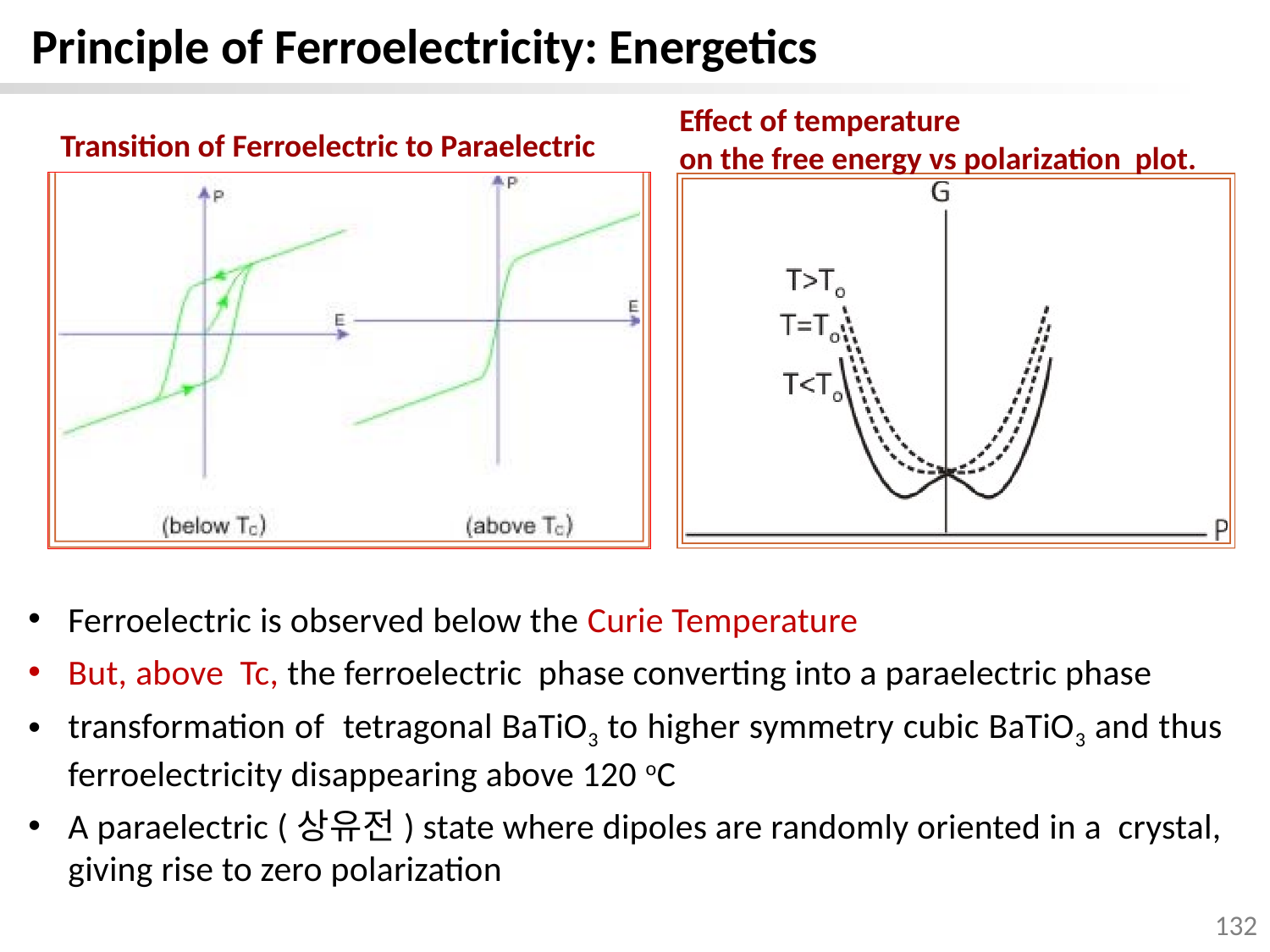

Principle of Ferroelectricity: Energetics

Effect of temperature
on the free energy vs polarization  plot.
Transition of Ferroelectric to Paraelectric

Ferroelectric is observed below the Curie Temperature
But, above  Tc, the ferroelectric  phase converting into a paraelectric phase
transformation of  tetragonal BaTiO3 to higher symmetry cubic BaTiO3 and thus ferroelectricity disappearing above 120 oC
A paraelectric (상유전) state where dipoles are randomly oriented in a  crystal, giving rise to zero polarization
132